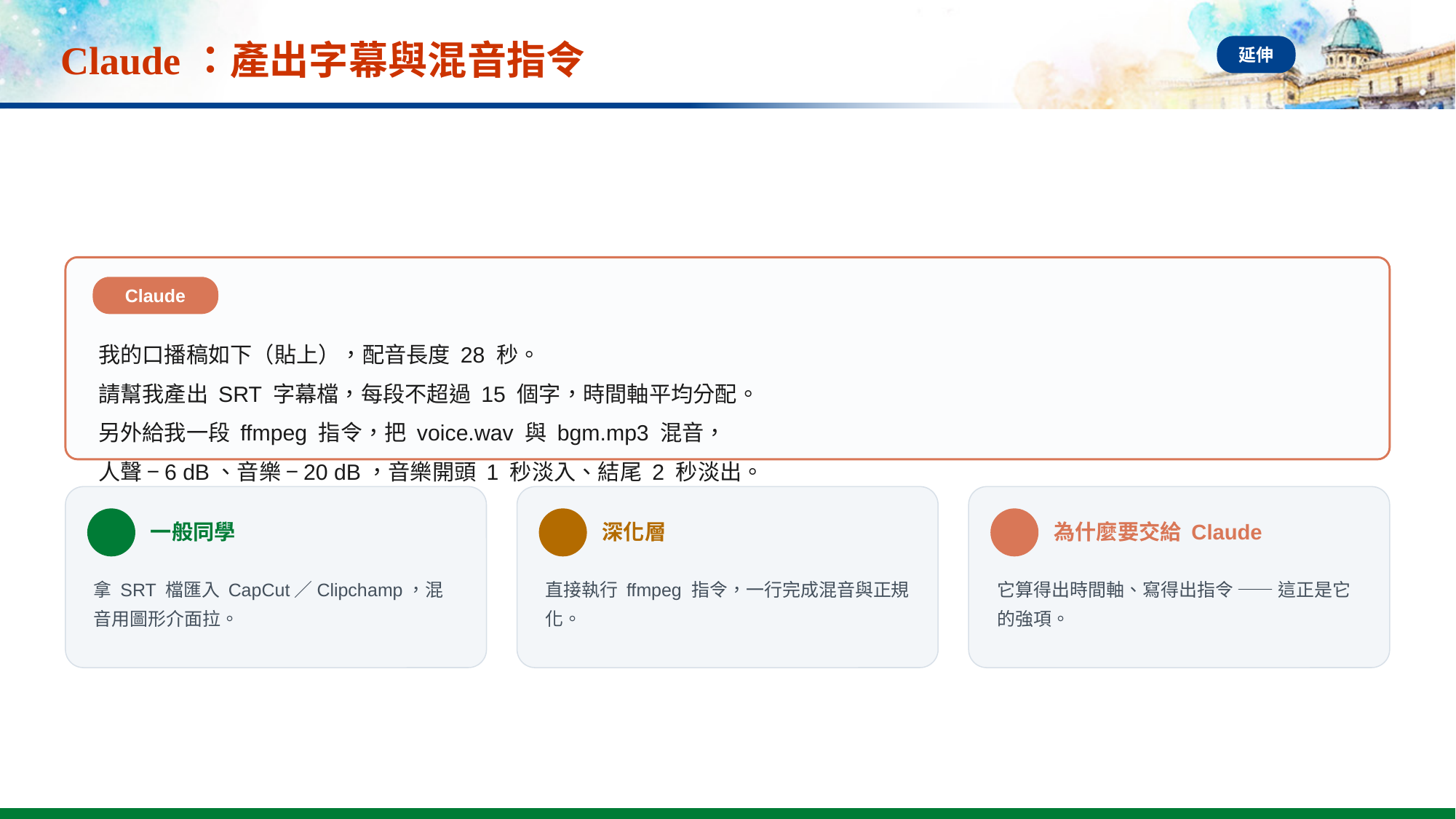

# Claude：產出字幕與混音指令
延伸

Claude
我的口播稿如下（貼上），配音長度 28 秒。
請幫我產出 SRT 字幕檔，每段不超過 15 個字，時間軸平均分配。
另外給我一段 ffmpeg 指令，把 voice.wav 與 bgm.mp3 混音，
人聲 −6 dB、音樂 −20 dB，音樂開頭 1 秒淡入、結尾 2 秒淡出。

一般同學
深化層
為什麼要交給 Claude
拿 SRT 檔匯入 CapCut／Clipchamp，混音用圖形介面拉。
直接執行 ffmpeg 指令，一行完成混音與正規化。
它算得出時間軸、寫得出指令 —— 這正是它的強項。